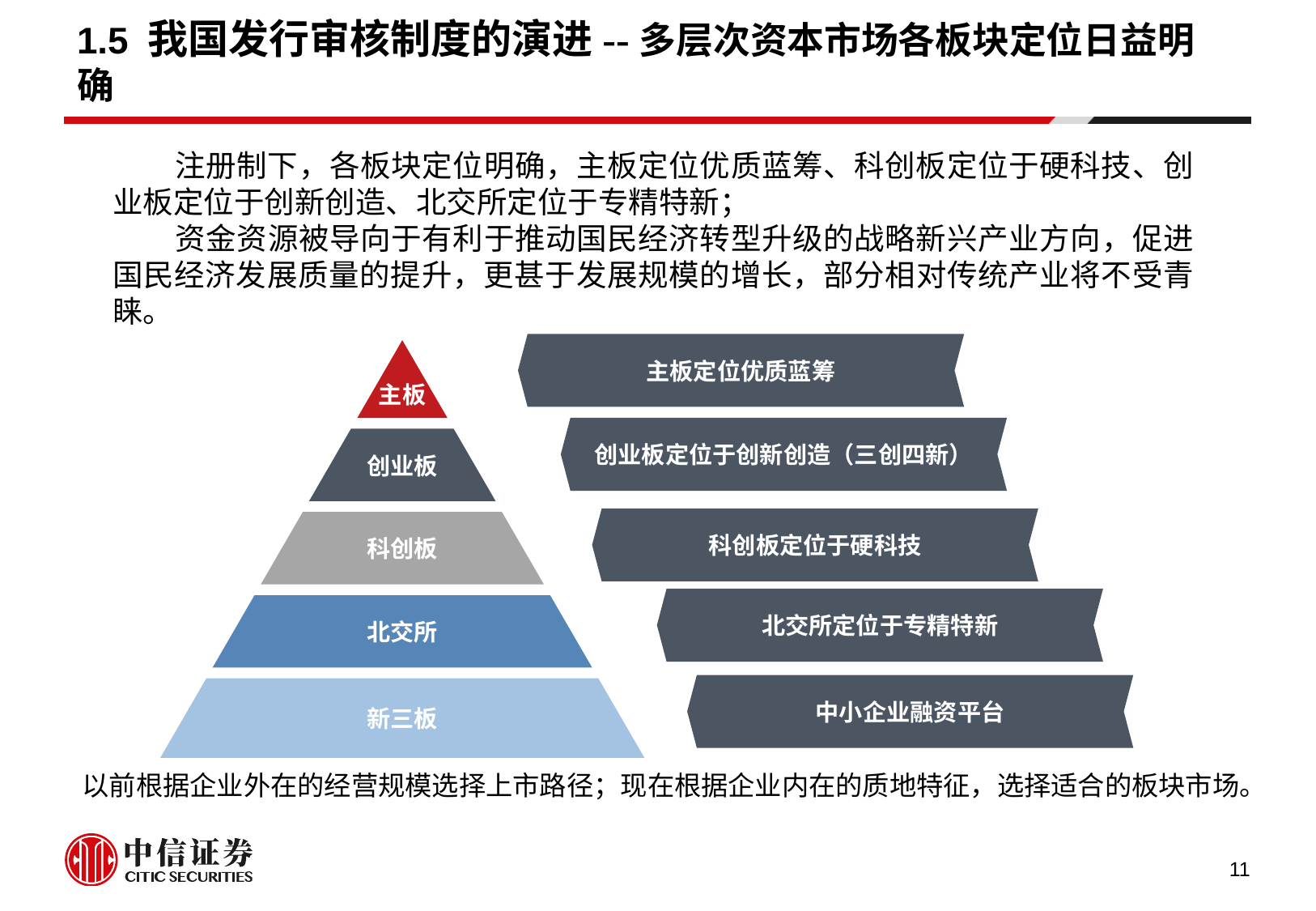

1.5 我国发行审核制度的演进--多层次资本市场各板块定位日益明确
 注册制下，各板块定位明确，主板定位优质蓝筹、科创板定位于硬科技、创业板定位于创新创造、北交所定位于专精特新；
 资金资源被导向于有利于推动国民经济转型升级的战略新兴产业方向，促进国民经济发展质量的提升，更甚于发展规模的增长，部分相对传统产业将不受青睐。
主板定位优质蓝筹

主板
创业板定位于创新创造（三创四新）
创业板
科创板定位于硬科技
科创板
北交所定位于专精特新
北交所
中小企业融资平台
新三板
以前根据企业外在的经营规模选择上市路径；现在根据企业内在的质地特征，选择适合的板块市场。